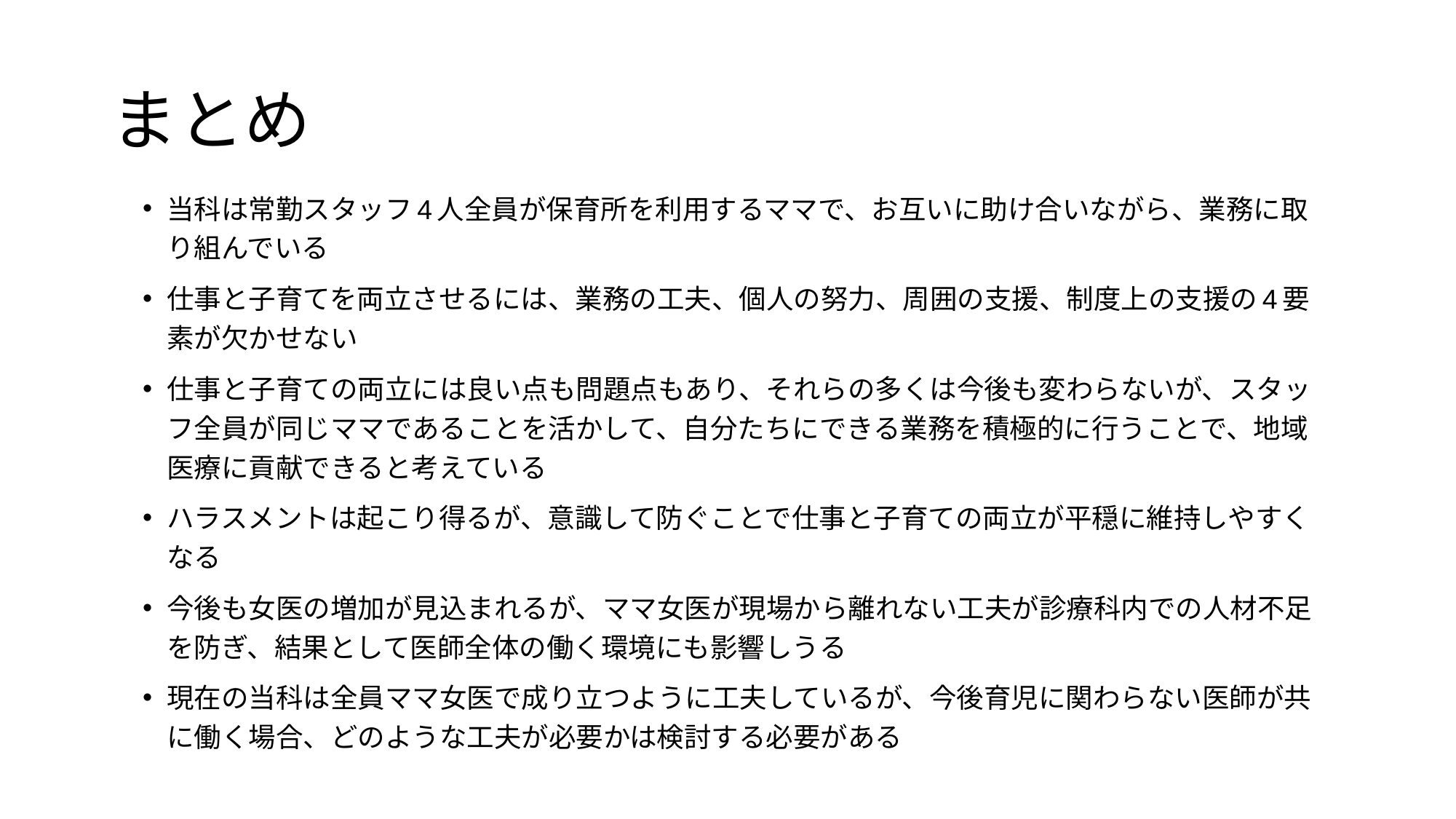

# まとめ
当科は常勤スタッフ4人全員が保育所を利用するママで、お互いに助け合いながら、業務に取り組んでいる
仕事と子育てを両立させるには、業務の工夫、個人の努力、周囲の支援、制度上の支援の4要素が欠かせない
仕事と子育ての両立には良い点も問題点もあり、それらの多くは今後も変わらないが、スタッフ全員が同じママであることを活かして、自分たちにできる業務を積極的に行うことで、地域医療に貢献できると考えている
ハラスメントは起こり得るが、意識して防ぐことで仕事と子育ての両立が平穏に維持しやすくなる
今後も女医の増加が見込まれるが、ママ女医が現場から離れない工夫が診療科内での人材不足を防ぎ、結果として医師全体の働く環境にも影響しうる
現在の当科は全員ママ女医で成り立つように工夫しているが、今後育児に関わらない医師が共に働く場合、どのような工夫が必要かは検討する必要がある